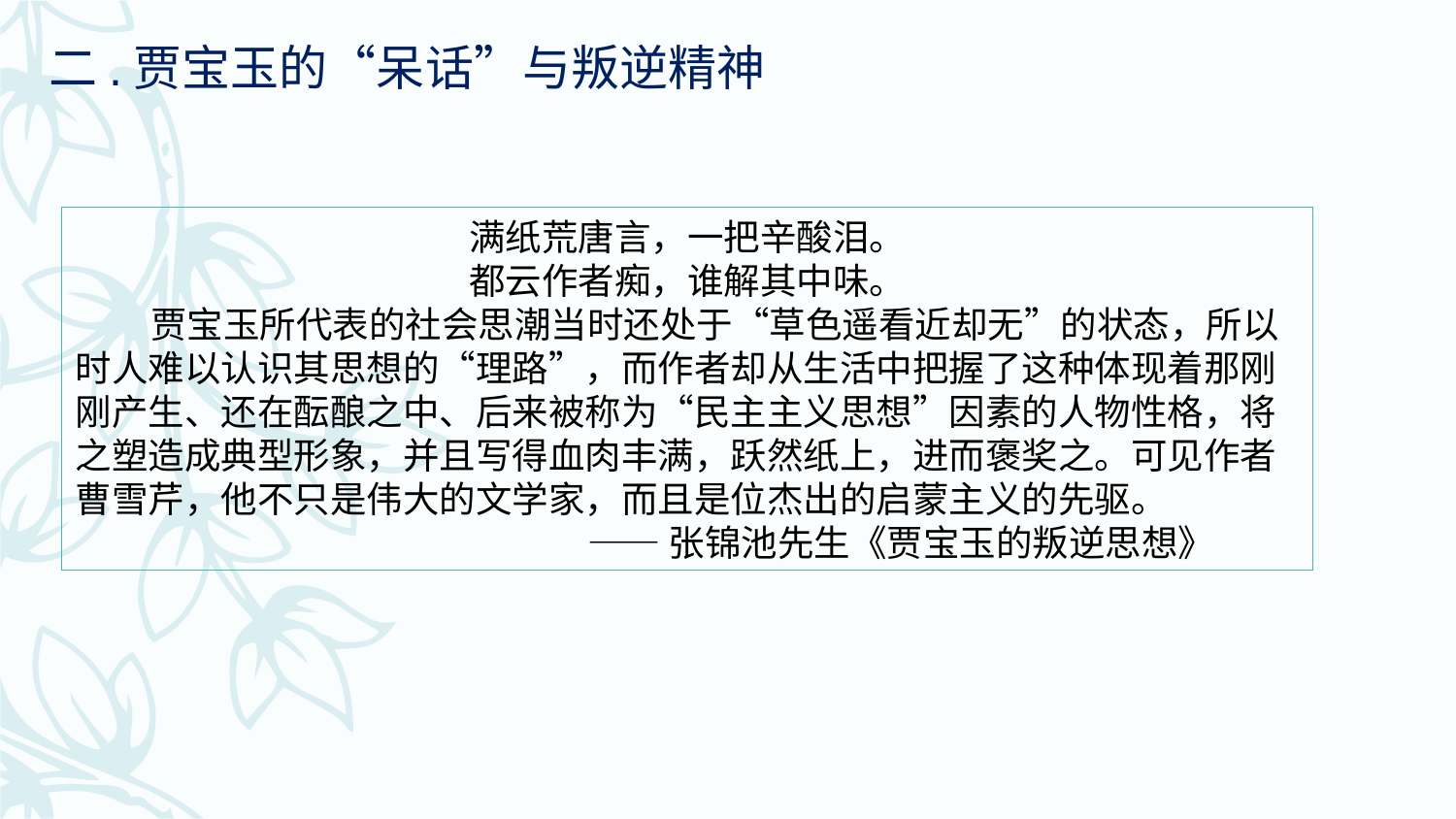

二.贾宝玉的“呆话”与叛逆精神
满纸荒唐言，一把辛酸泪。
都云作者痴，谁解其中味。
        贾宝玉所代表的社会思潮当时还处于“草色遥看近却无”的状态，所以时人难以认识其思想的“理路”，而作者却从生活中把握了这种体现着那刚刚产生、还在酝酿之中、后来被称为“民主主义思想”因素的人物性格，将之塑造成典型形象，并且写得血肉丰满，跃然纸上，进而褒奖之。可见作者曹雪芹，他不只是伟大的文学家，而且是位杰出的启蒙主义的先驱。
                                                              ——张锦池先生《贾宝玉的叛逆思想》